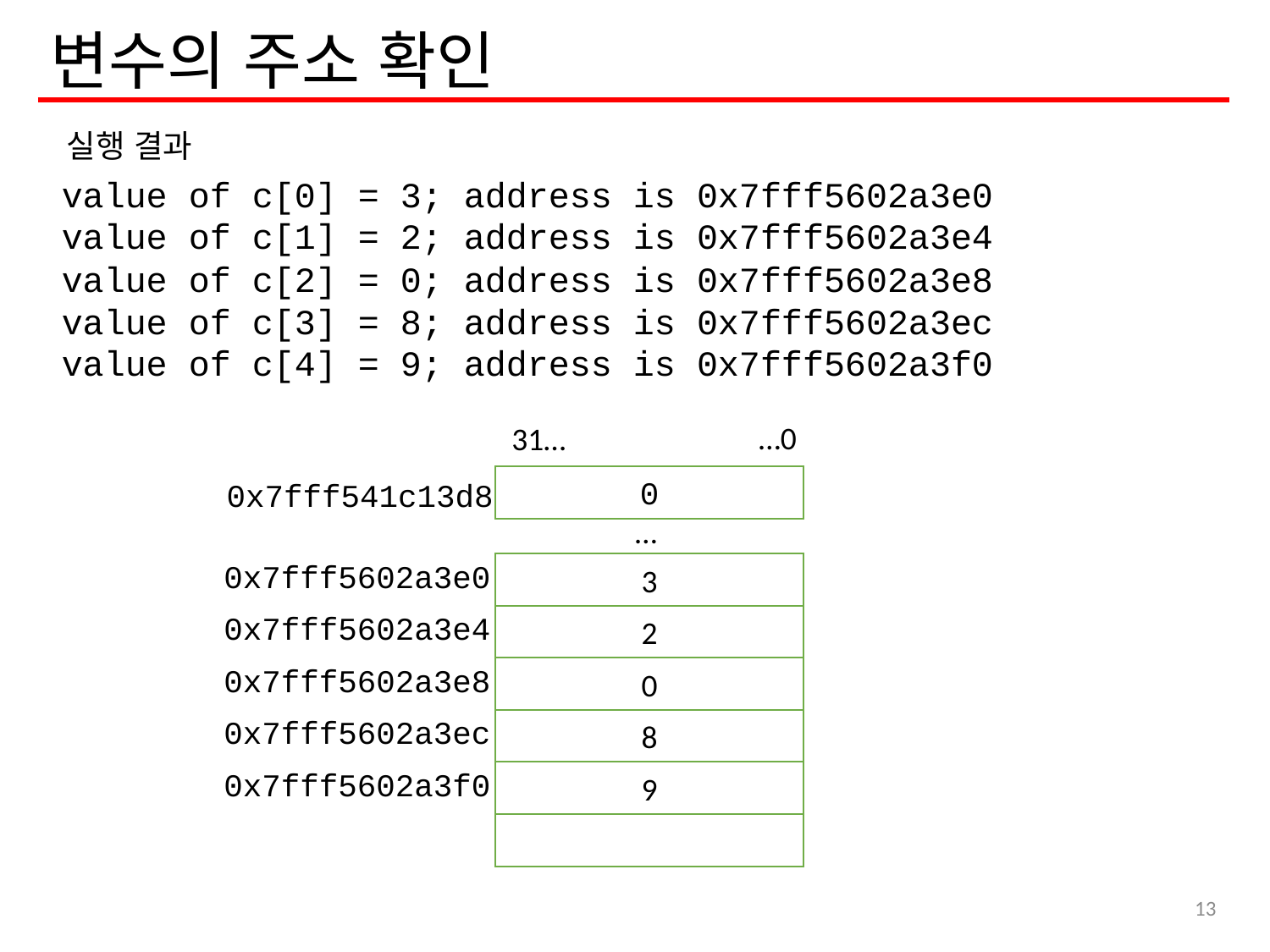

# 변수의 주소 확인
실행 결과
value of c[0] = 3; address is 0x7fff5602a3e0
value of c[1] = 2; address is 0x7fff5602a3e4
value of c[2] = 0; address is 0x7fff5602a3e8
value of c[3] = 8; address is 0x7fff5602a3ec
value of c[4] = 9; address is 0x7fff5602a3f0
…0
31…
0
0x7fff541c13d8
…
0x7fff5602a3e0
3
0x7fff5602a3e4
2
0x7fff5602a3e8
0
0x7fff5602a3ec
8
0x7fff5602a3f0
9

13